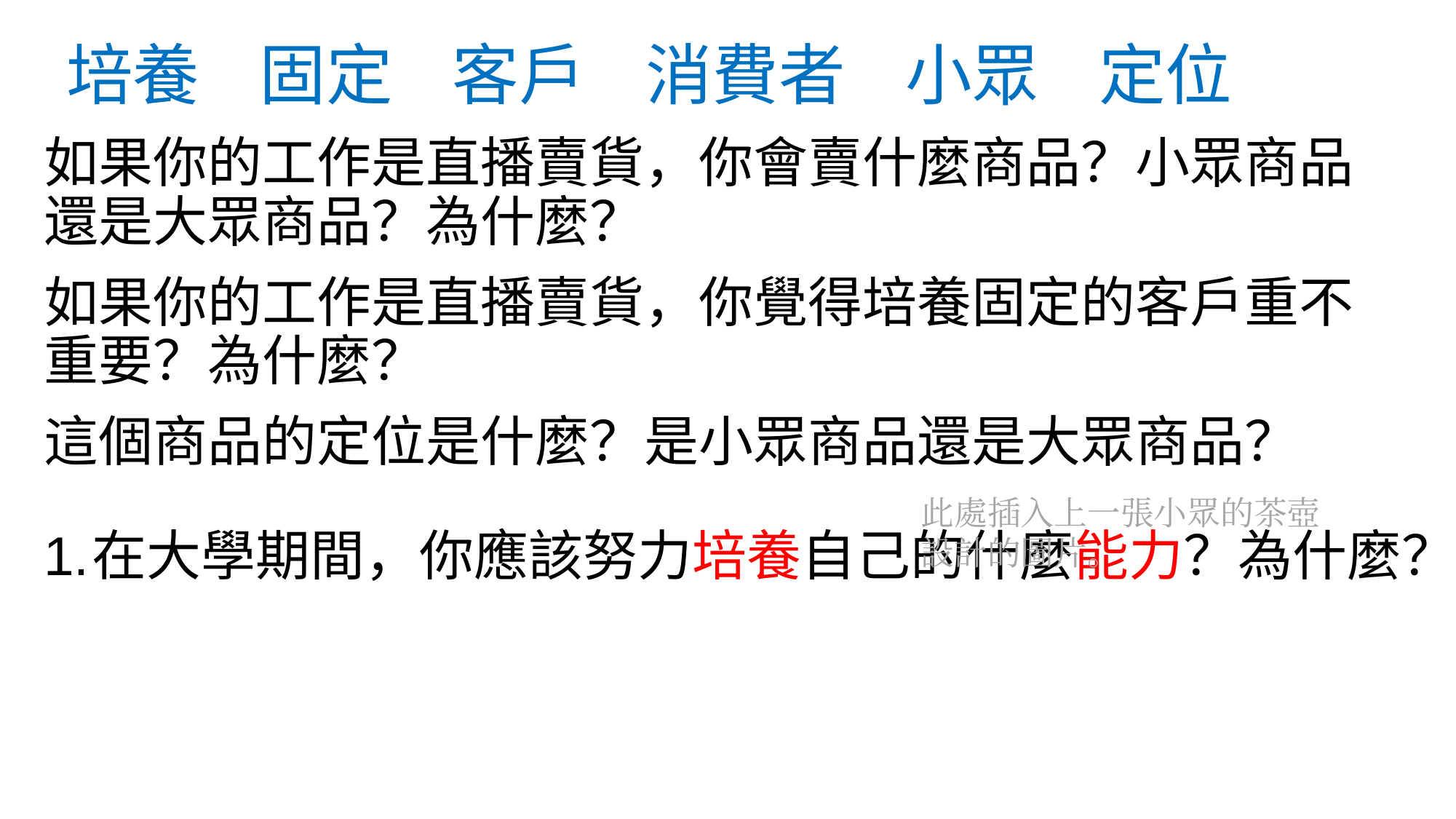

# 培養    固定    客戶    消費者    小眾    定位
如果你的工作是直播賣貨，你會賣什麼商品？小眾商品還是大眾商品？為什麼？
如果你的工作是直播賣貨，你覺得培養固定的客戶重不重要？為什麼？
這個商品的定位是什麼？是小眾商品還是大眾商品？
在大學期間，你應該努力培養自己的什麼能力？為什麼？
此處插入上一張小眾的茶壺設計的圖片。